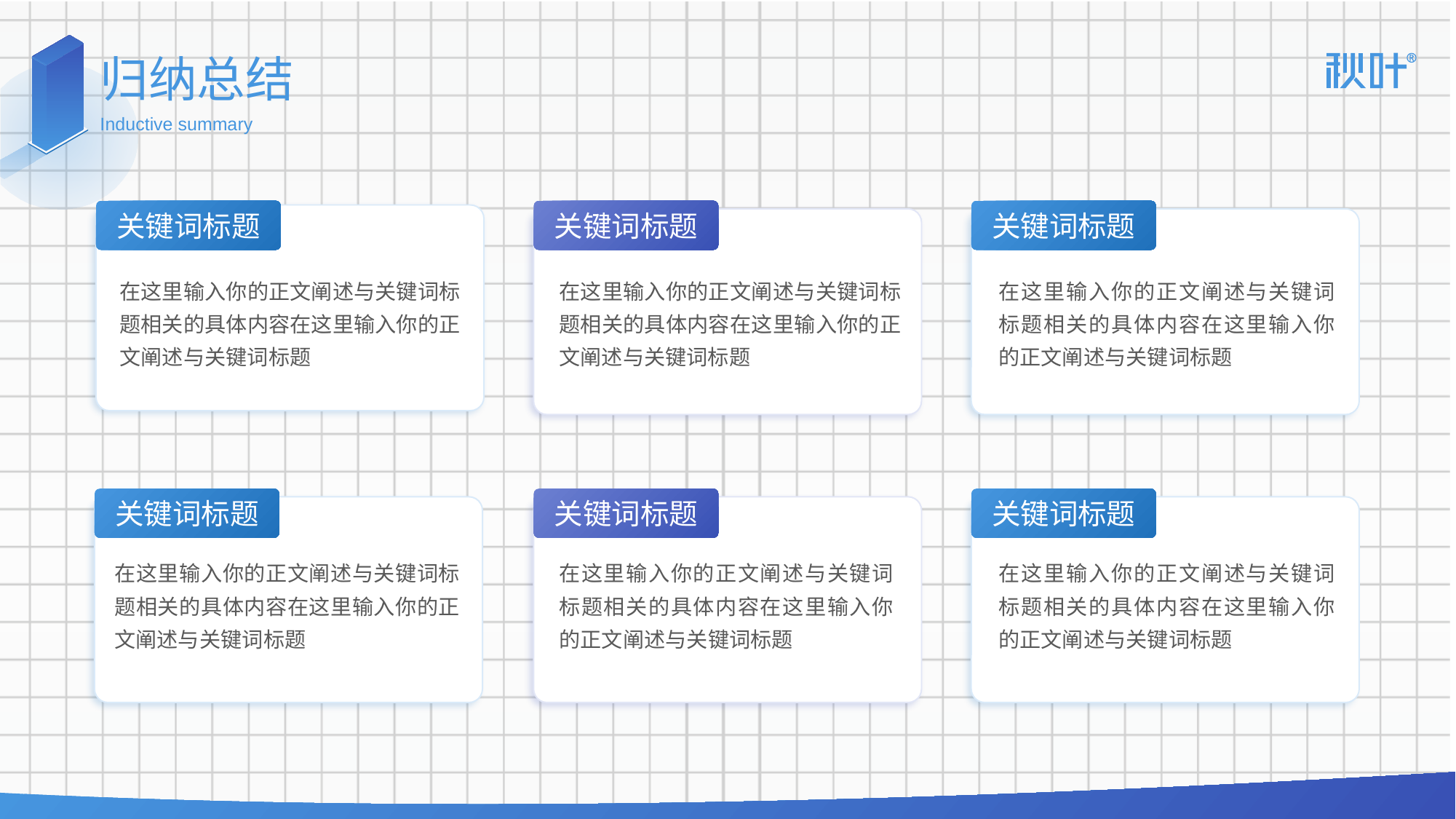

# 归纳总结
Inductive summary
关键词标题
关键词标题
关键词标题

在这里输入你的正文阐述与关键词标题相关的具体内容在这里输入你的正文阐述与关键词标题
在这里输入你的正文阐述与关键词标题相关的具体内容在这里输入你的正文阐述与关键词标题
在这里输入你的正文阐述与关键词标题相关的具体内容在这里输入你的正文阐述与关键词标题
关键词标题
关键词标题
关键词标题

在这里输入你的正文阐述与关键词标题相关的具体内容在这里输入你的正文阐述与关键词标题
在这里输入你的正文阐述与关键词标题相关的具体内容在这里输入你的正文阐述与关键词标题
在这里输入你的正文阐述与关键词标题相关的具体内容在这里输入你的正文阐述与关键词标题